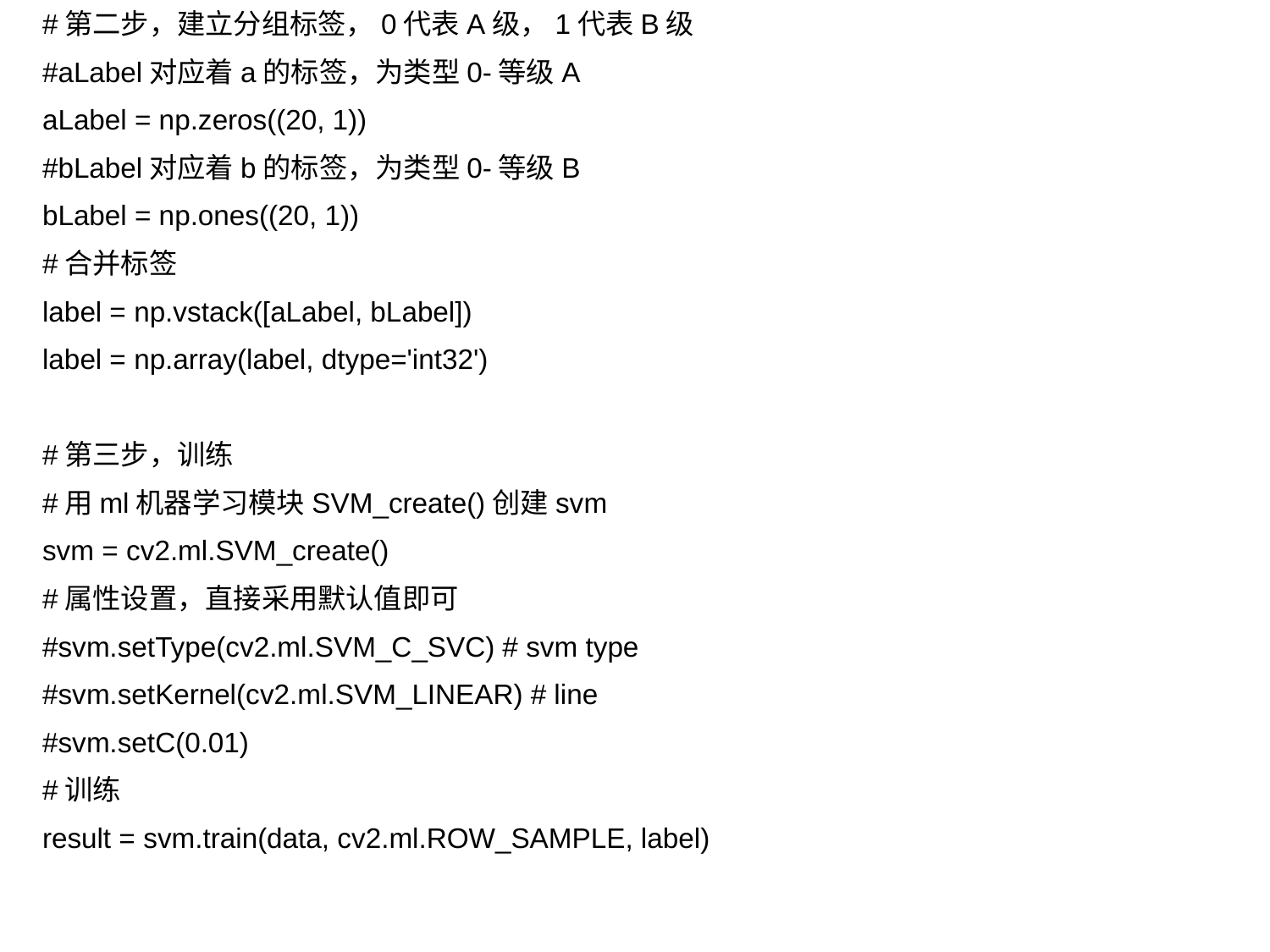

#第二步，建立分组标签，0代表A级，1代表B级
#aLabel对应着a的标签，为类型0-等级A
aLabel = np.zeros((20, 1))
#bLabel对应着b的标签，为类型0-等级B
bLabel = np.ones((20, 1))
#合并标签
label = np.vstack([aLabel, bLabel])
label = np.array(label, dtype='int32')

#第三步，训练
#用ml机器学习模块SVM_create()创建svm
svm = cv2.ml.SVM_create()
#属性设置，直接采用默认值即可
#svm.setType(cv2.ml.SVM_C_SVC) # svm type
#svm.setKernel(cv2.ml.SVM_LINEAR) # line
#svm.setC(0.01)
#训练
result = svm.train(data, cv2.ml.ROW_SAMPLE, label)